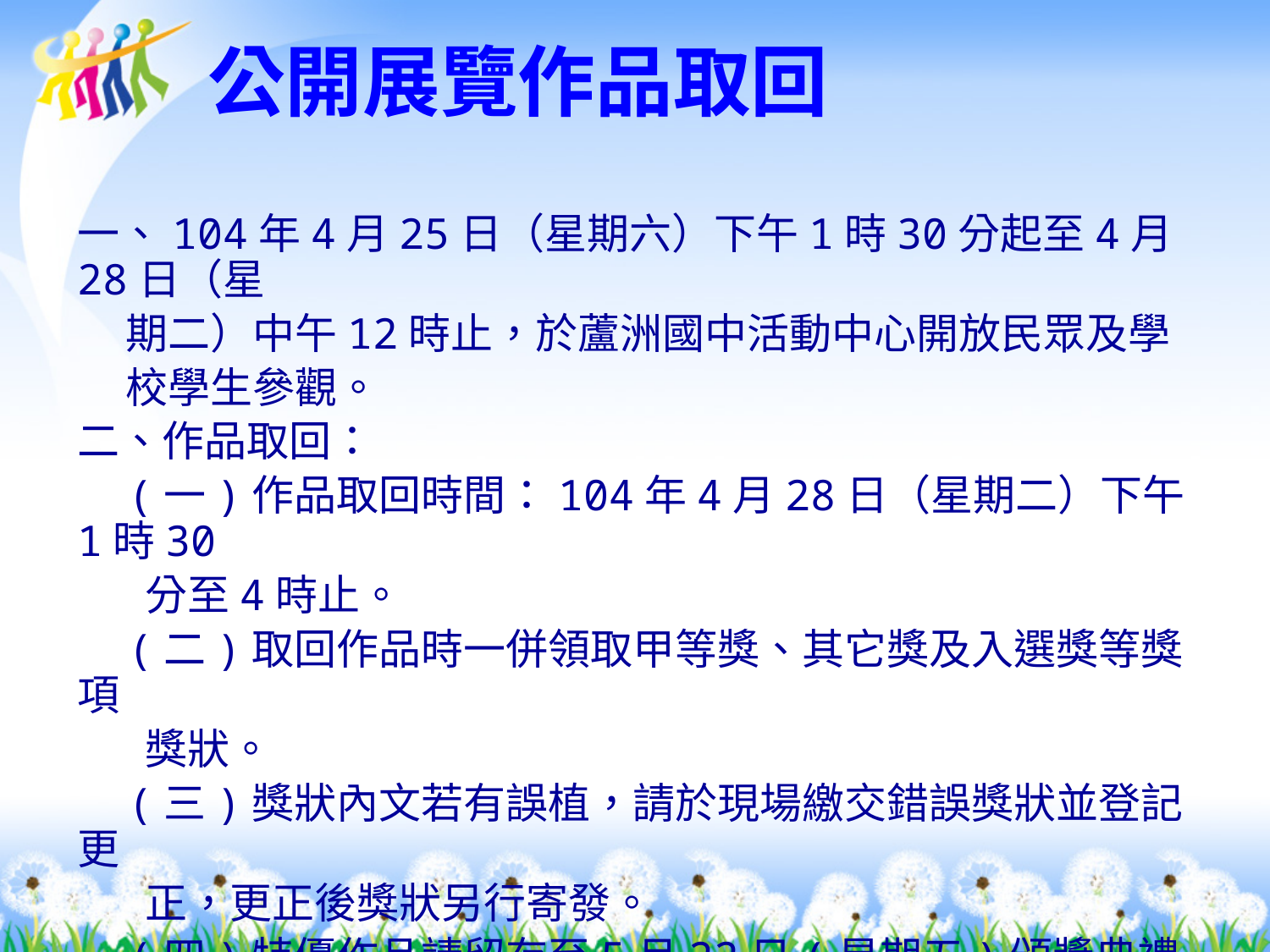

公開展覽作品取回
一、104年4月25日（星期六）下午1時30分起至4月28日（星
    期二）中午12時止，於蘆洲國中活動中心開放民眾及學
    校學生參觀。
二、作品取回：
  (一)作品取回時間：104年4月28日（星期二）下午1時30
      分至4時止。
  (二)取回作品時一併領取甲等獎、其它獎及入選獎等獎項
      獎狀。
  (三)獎狀內文若有誤植，請於現場繳交錯誤獎狀並登記更
      正，更正後獎狀另行寄發。
  (四)特優作品請留存至5月22日(星期五)頒獎典禮後領回。